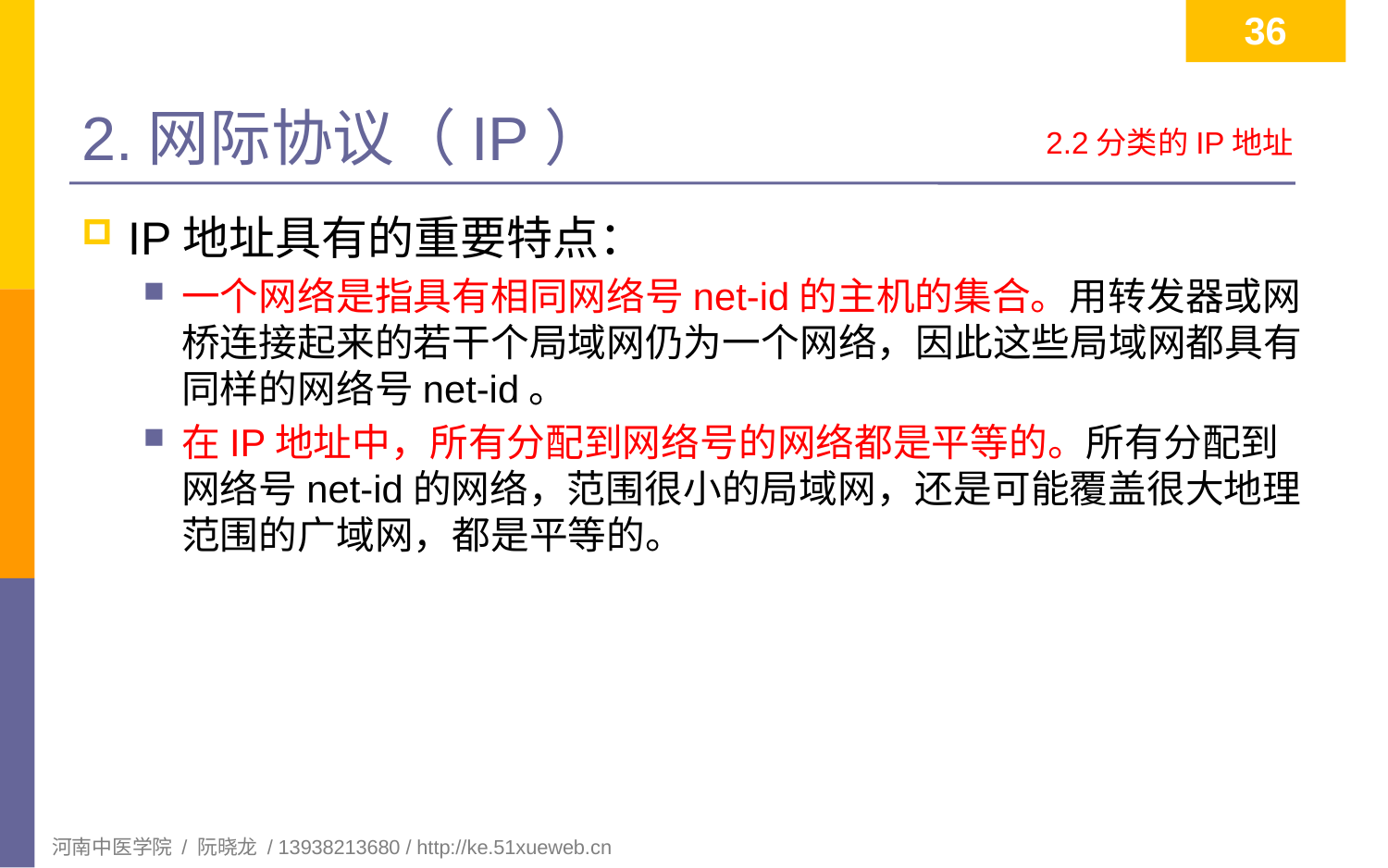

36
# 2.网际协议（IP）
2.2分类的IP地址
IP地址具有的重要特点：
一个网络是指具有相同网络号net-id的主机的集合。用转发器或网桥连接起来的若干个局域网仍为一个网络，因此这些局域网都具有同样的网络号net-id。
在IP地址中，所有分配到网络号的网络都是平等的。所有分配到网络号net-id的网络，范围很小的局域网，还是可能覆盖很大地理范围的广域网，都是平等的。